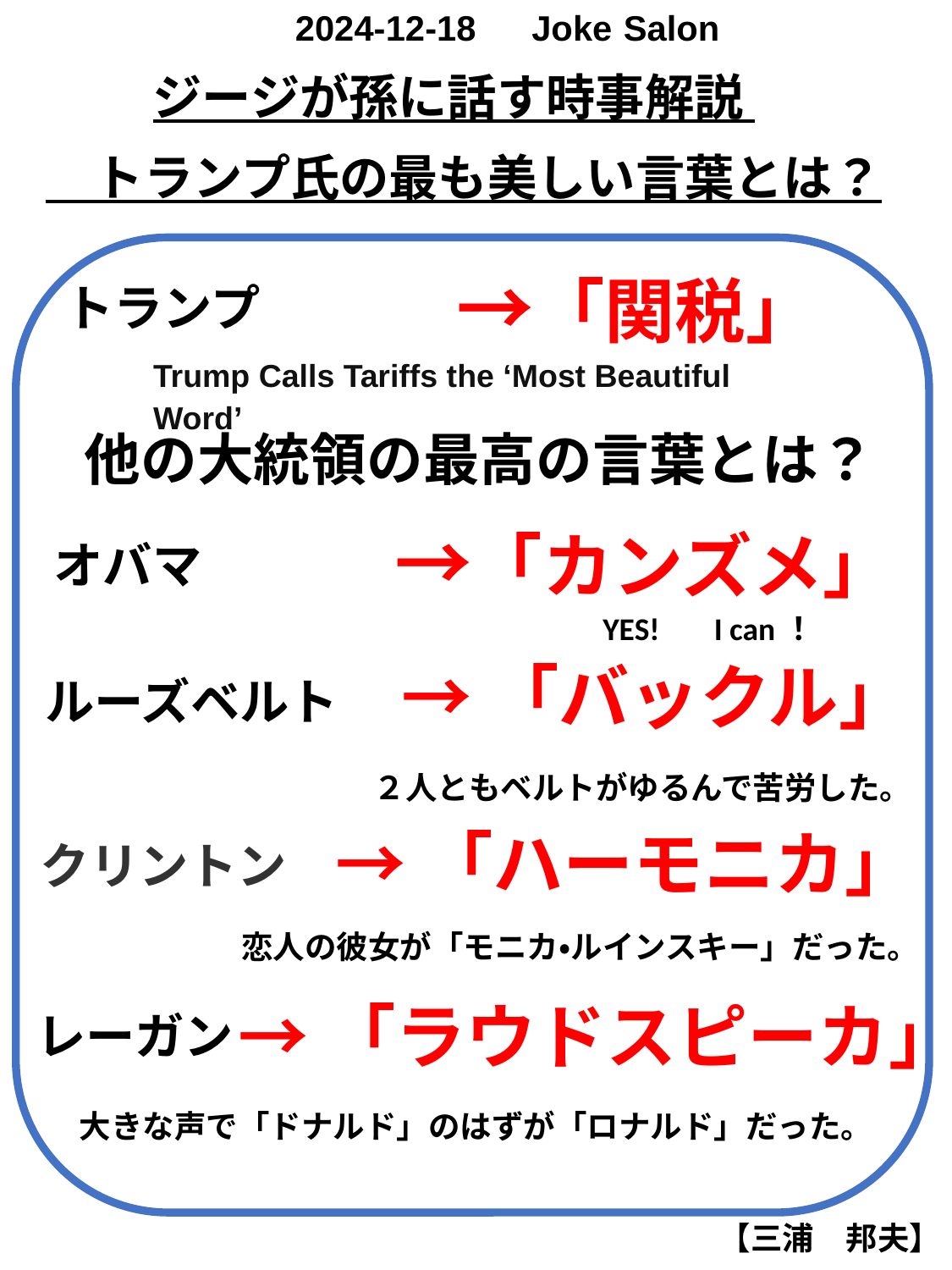

2024-12-18　Joke Salon
ジージが孫に話す時事解説
　トランプ氏の最も美しい言葉とは？

　→「関税」
トランプ
Trump Calls Tariffs the ‘Most Beautiful Word’
他の大統領の最高の言葉とは？
　→「カンズメ」
オバマ
　YES! 　I can！
→「バックル」
ルーズベルト
２人ともベルトがゆるんで苦労した。
→「ハーモニカ」
クリントン
恋人の彼女が「モニカ・ルインスキー」だった。
→「ラウドスピーカ」
レーガン
大きな声で「ドナルド」のはずが「ロナルド」だった。
【三浦　邦夫】